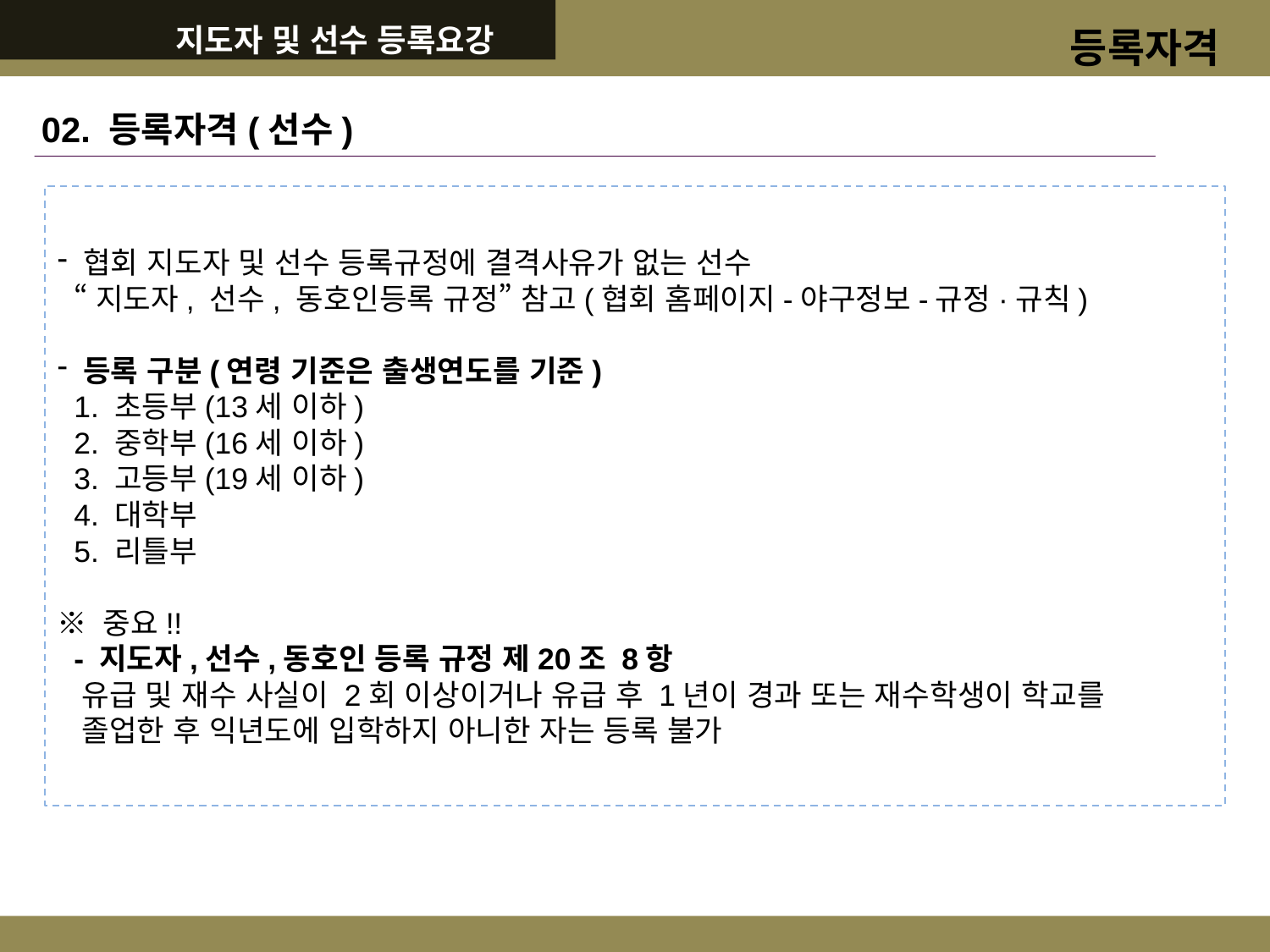

지도자 및 선수 등록요강
         등록자격
02. 등록자격(선수)
 협회 지도자 및 선수 등록규정에 결격사유가 없는 선수
  “지도자, 선수, 동호인등록 규정” 참고(협회 홈페이지-야구정보-규정·규칙)

 등록 구분(연령 기준은 출생연도를 기준)
  1. 초등부(13세 이하)
  2. 중학부(16세 이하)
  3. 고등부(19세 이하)
  4. 대학부
  5. 리틀부

※ 중요!!
  - 지도자,선수,동호인 등록 규정 제20조 8항
  유급 및 재수 사실이 2회 이상이거나 유급 후 1년이 경과 또는 재수학생이 학교를
  졸업한 후 익년도에 입학하지 아니한 자는 등록 불가